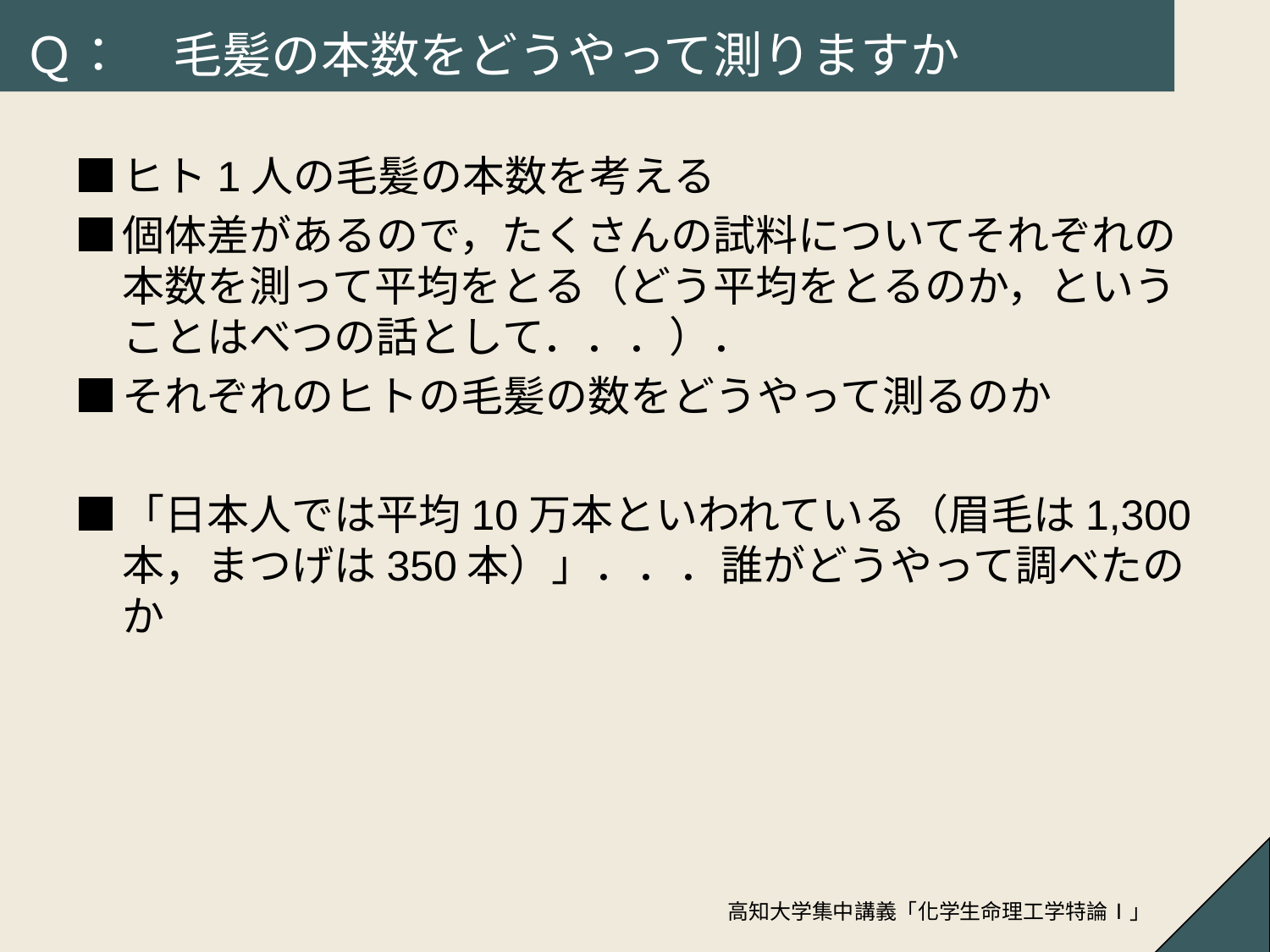

# Ｑ：　毛髪の本数をどうやって測りますか
■	ヒト1人の毛髪の本数を考える
■	個体差があるので，たくさんの試料についてそれぞれの本数を測って平均をとる（どう平均をとるのか，ということはべつの話として．．．）．
■	それぞれのヒトの毛髪の数をどうやって測るのか

■	「日本人では平均10万本といわれている（眉毛は1,300本，まつげは350本）」．．．誰がどうやって調べたのか